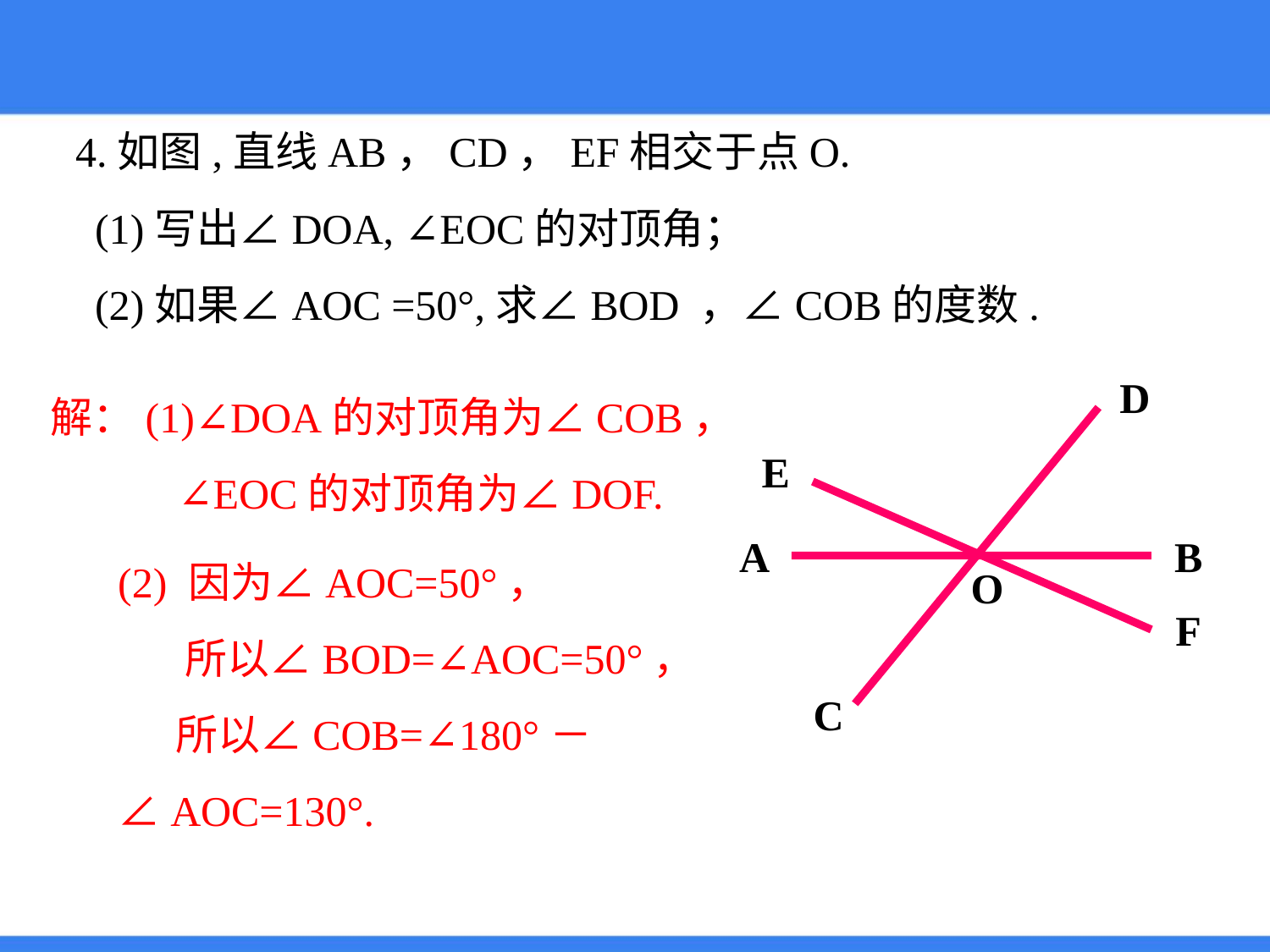

4.如图,直线AB，CD，EF相交于点O.
   (1)写出∠DOA, ∠EOC的对顶角；
   (2)如果∠AOC =50°,求∠BOD ，∠COB的度数.
解：(1)∠DOA的对顶角为∠COB，
            ∠EOC的对顶角为∠DOF.
D

E

(2) 因为∠AOC=50°，
      所以∠BOD=∠AOC=50°，
     所以∠COB=∠180°－∠AOC=130°.
A
B

O
F
C